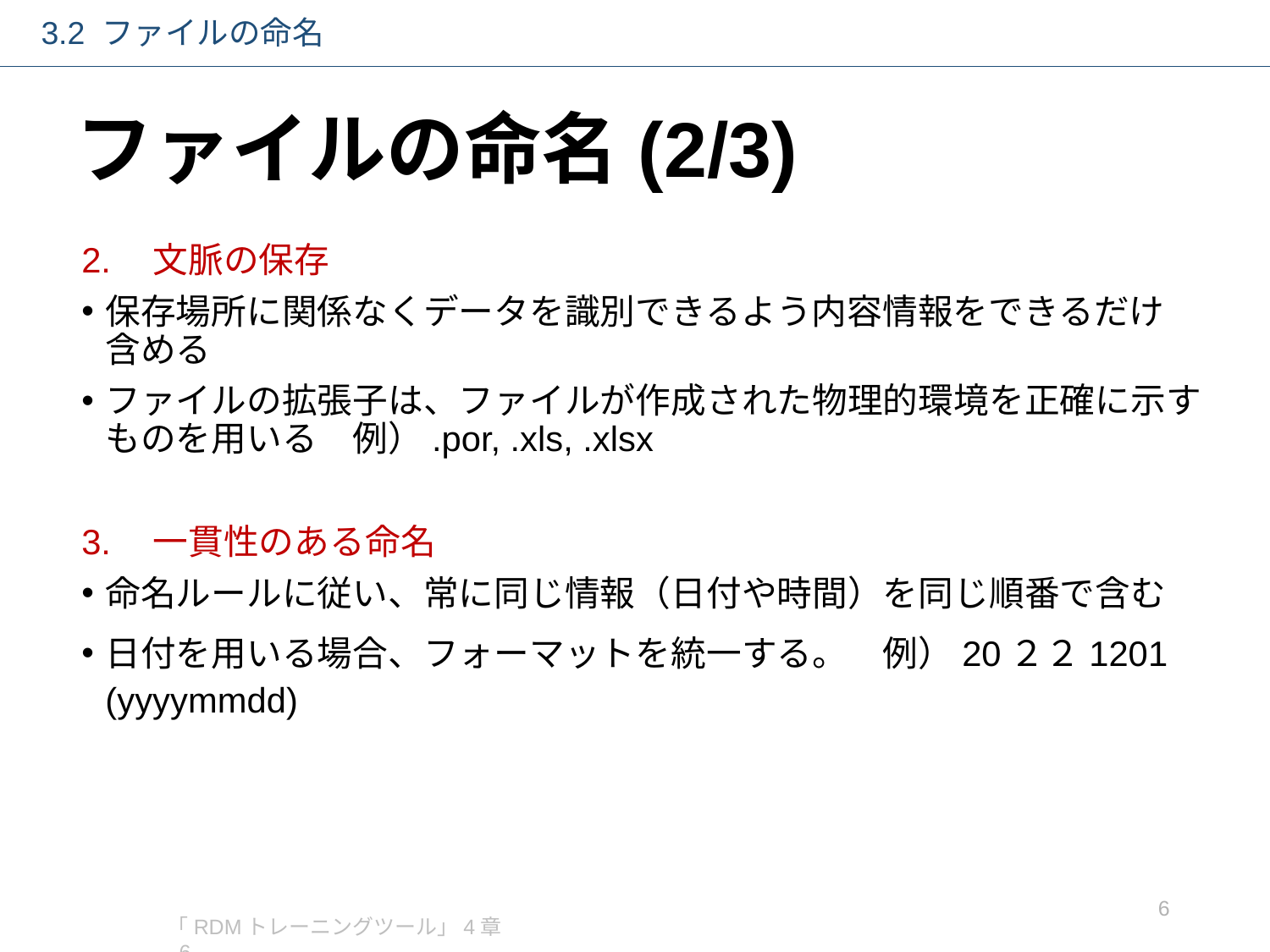

3.2 ファイルの命名
ファイルの命名(2/3)
文脈の保存​
保存場所に関係なくデータを識別できるよう内容情報をできるだけ
含める
ファイルの拡張子は、ファイルが作成された物理的環境を正確に示す
ものを用いる　例）.por, .xls, .xlsx

一貫性のある命名​
命名ルールに従い、常に同じ情報（日付や時間）を同じ順番で含む
日付を用いる場合、フォーマットを統一する。　例）20２２1201 (yyyymmdd)

6
「RDMトレーニングツール」4章_6